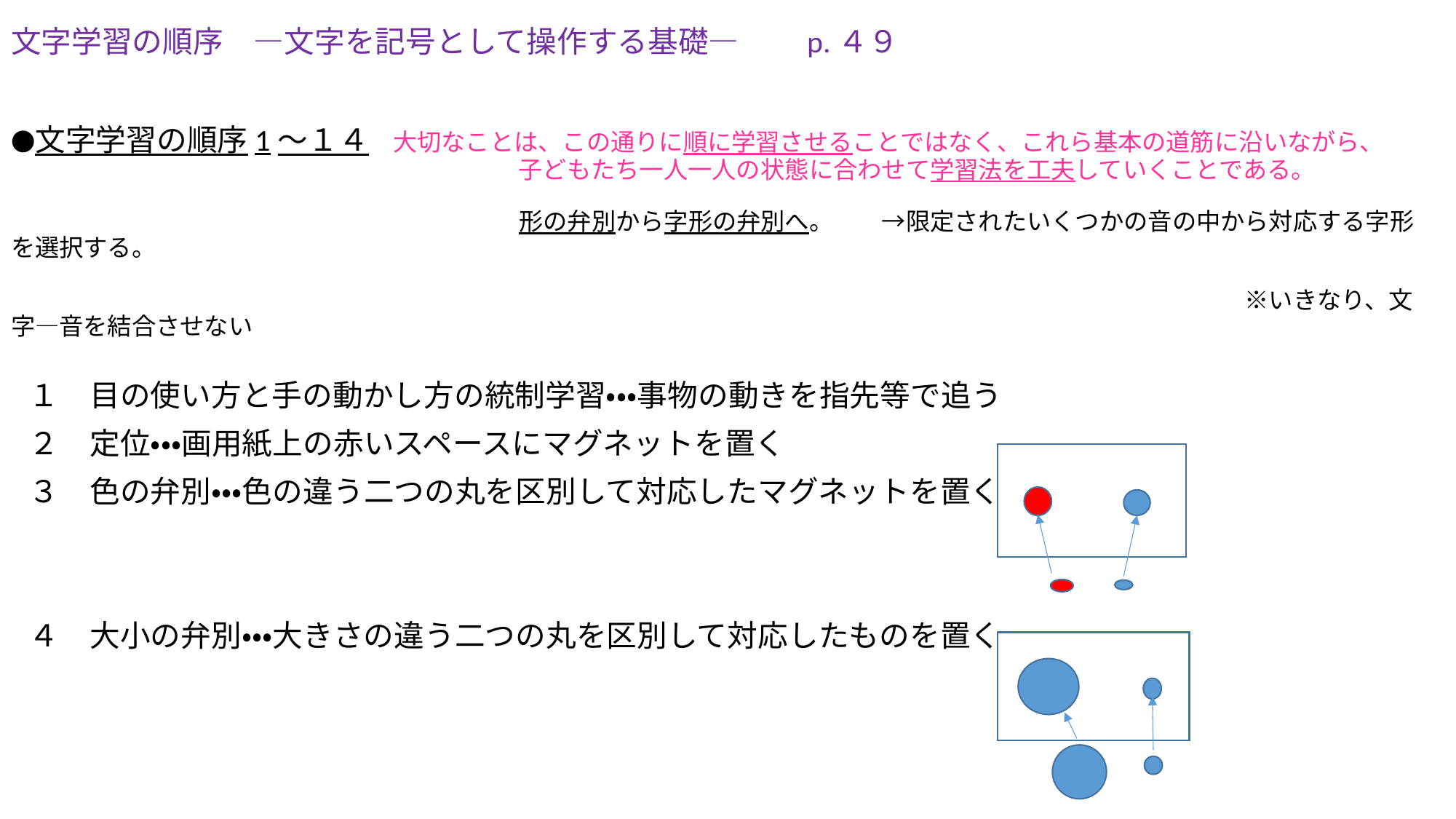

# 文字学習の順序　―文字を記号として操作する基礎―　　p.４９ 　 　　 ●文字学習の順序1～１４　大切なことは、この通りに順に学習させることではなく、これら基本の道筋に沿いながら、 　　　　　　　　　　　　　　　　　　　　　子どもたち一人一人の状態に合わせて学習法を工夫していくことである。 　　　　　　　　　　　　　　　　　　　　　形の弁別から字形の弁別へ。　　→限定されたいくつかの音の中から対応する字形を選択する。 　　　　　　　　　　　　　　　　　　　　　　　　　　　　　　 　　　　　　　　　　　　　　　　　　　　　　　　　　　　　　　　　　　　　　　　　　　　　　　　　　　※いきなり、文字―音を結合させない
１　目の使い方と手の動かし方の統制学習・・・事物の動きを指先等で追う
２　定位・・・画用紙上の赤いスペースにマグネットを置く
３　色の弁別・・・色の違う二つの丸を区別して対応したマグネットを置く

４　大小の弁別・・・大きさの違う二つの丸を区別して対応したものを置く